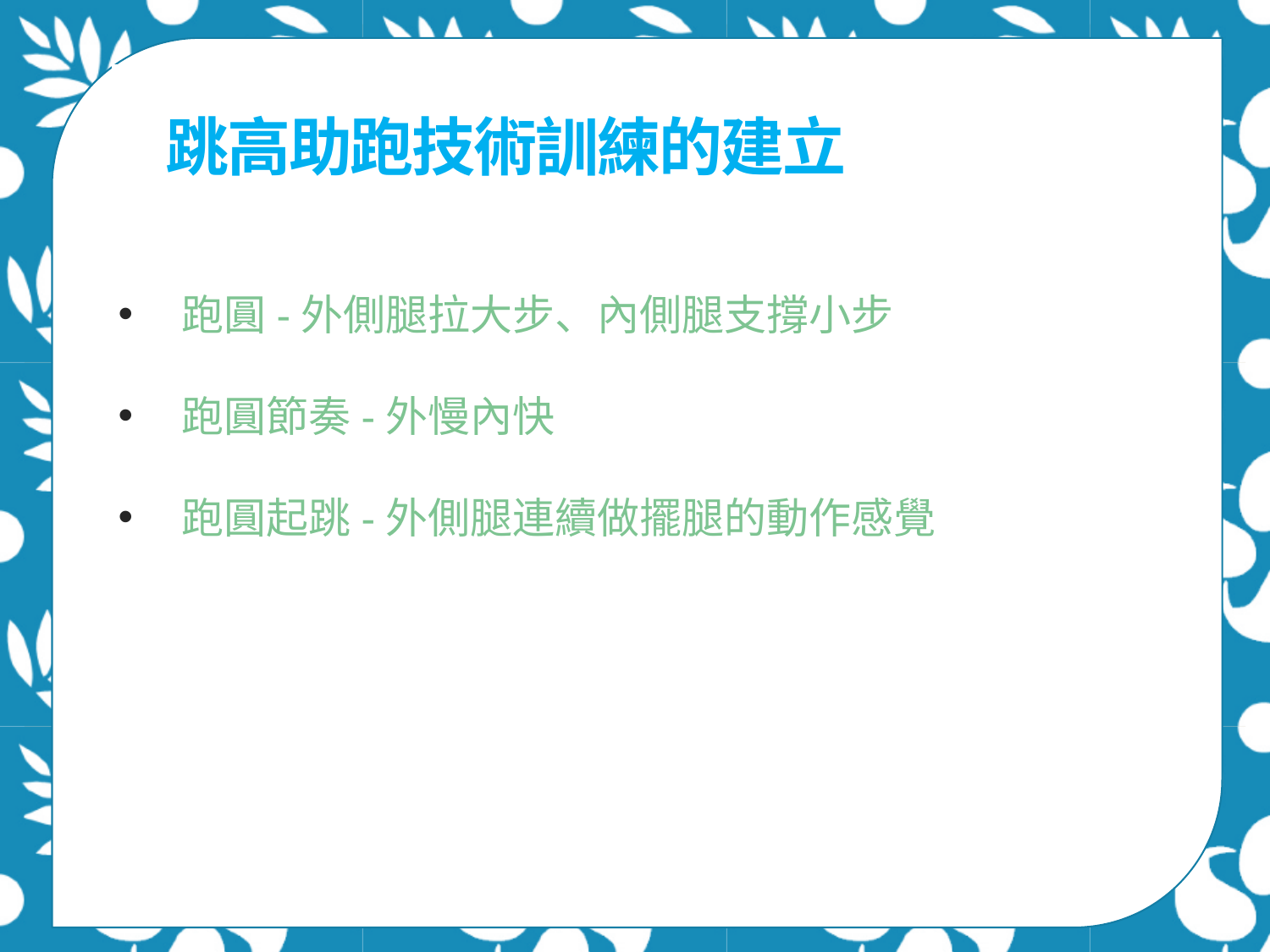

跳高助跑技術訓練的建立
跑圓-外側腿拉大步、內側腿支撐小步
跑圓節奏-外慢內快
跑圓起跳-外側腿連續做擺腿的動作感覺